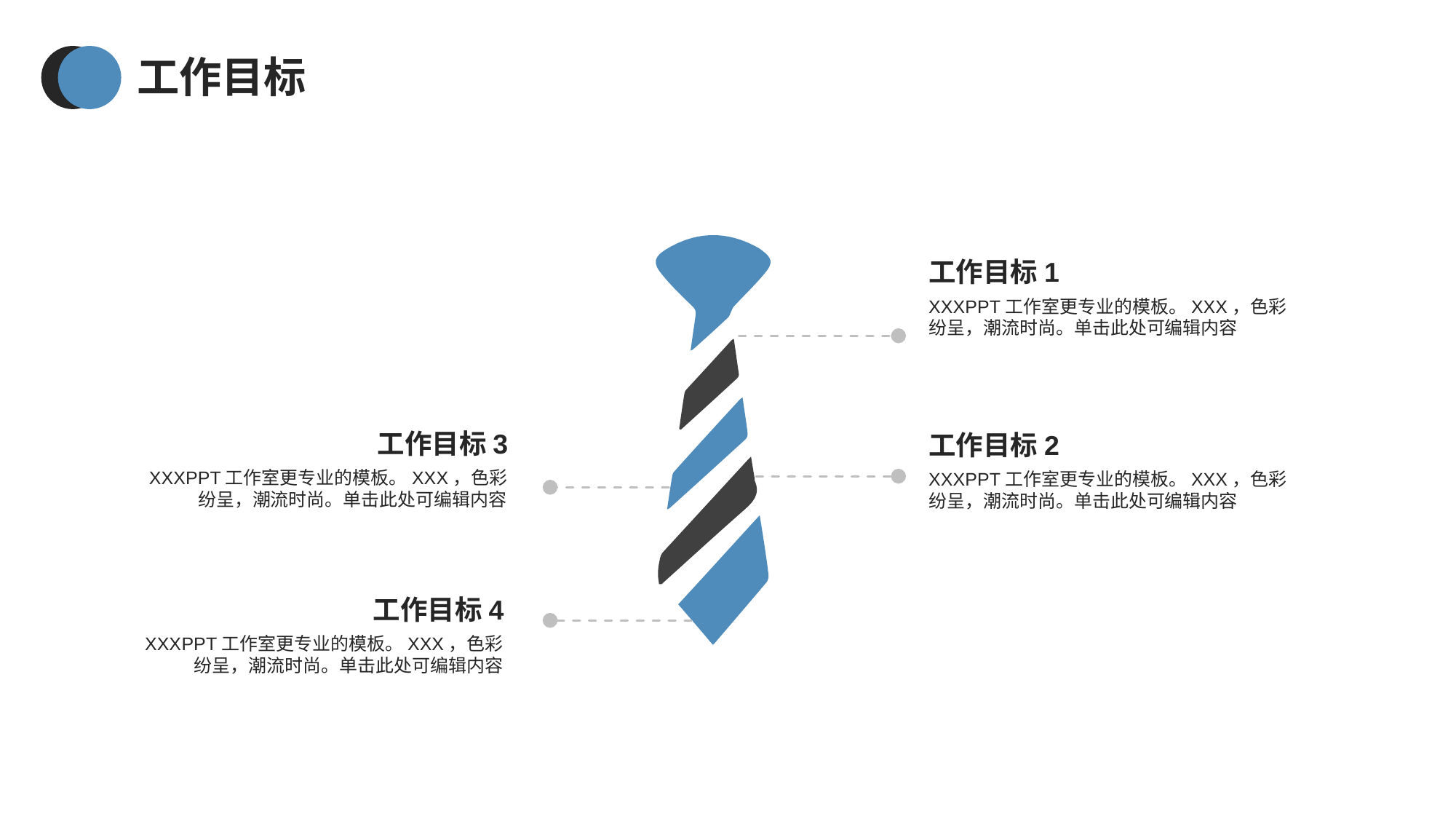

工作目标

工作目标1
XXXPPT工作室更专业的模板。XXX，色彩纷呈，潮流时尚。单击此处可编辑内容
工作目标3
工作目标2
XXXPPT工作室更专业的模板。XXX，色彩纷呈，潮流时尚。单击此处可编辑内容
XXXPPT工作室更专业的模板。XXX，色彩纷呈，潮流时尚。单击此处可编辑内容
工作目标4
XXXPPT工作室更专业的模板。XXX，色彩纷呈，潮流时尚。单击此处可编辑内容